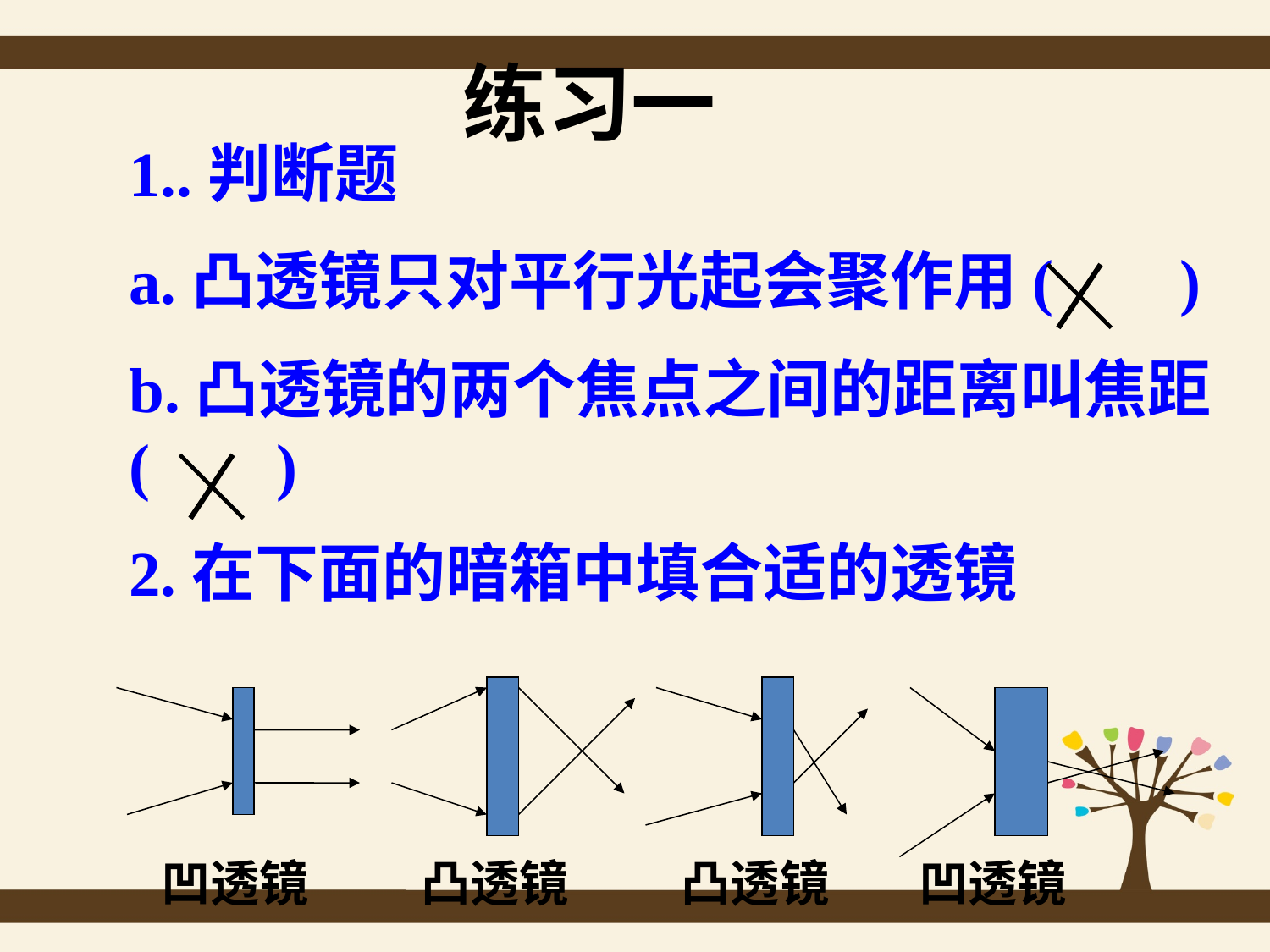

练习一
1..判断题
a.凸透镜只对平行光起会聚作用(        )
b.凸透镜的两个焦点之间的距离叫焦距(        )
2.在下面的暗箱中填合适的透镜

         凹透镜          凸透镜          凸透镜        凹透镜